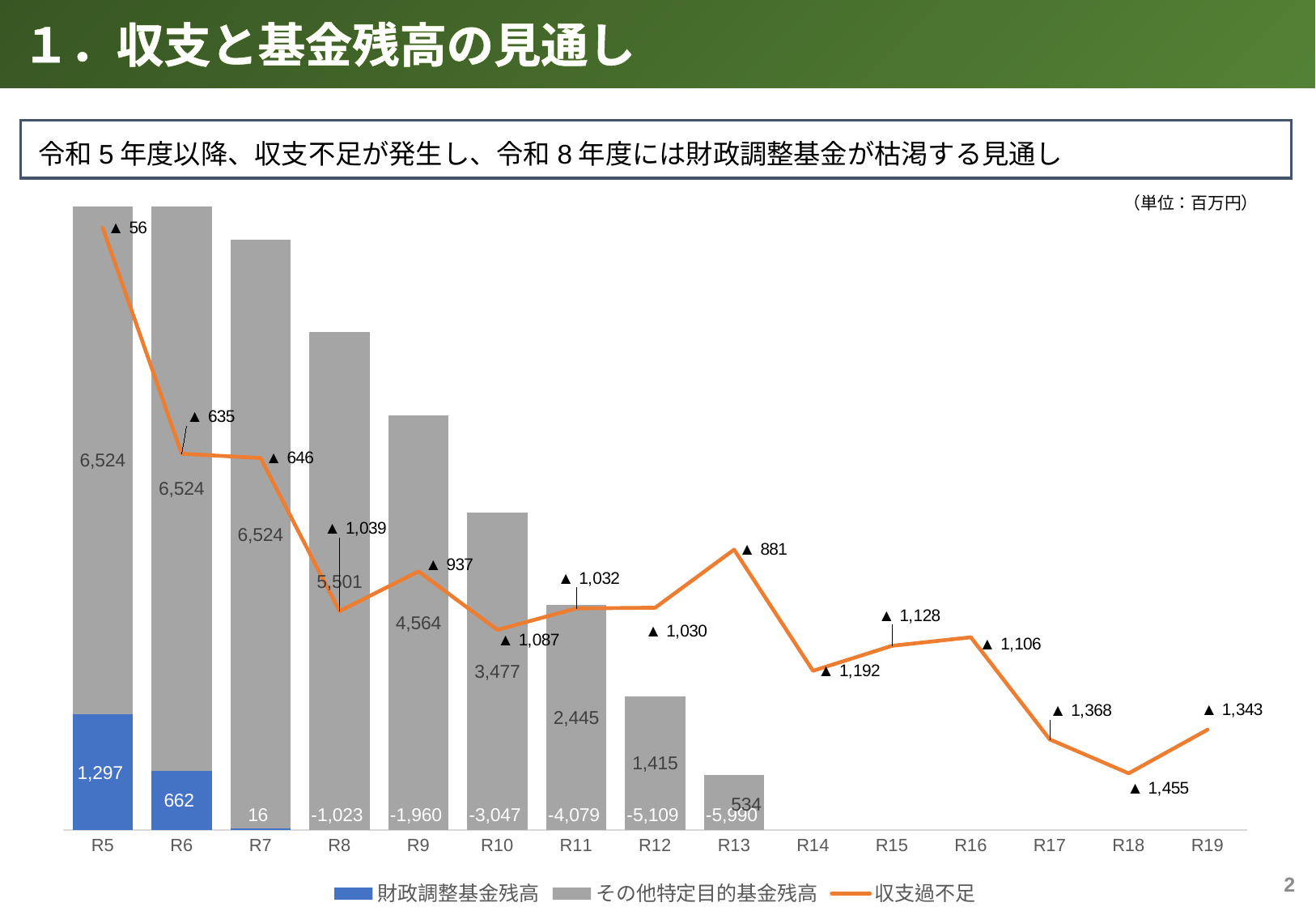

１．収支と基金残高の見通し

令和5年度以降、収支不足が発生し、令和8年度には財政調整基金が枯渇する見通し
（単位：百万円）

### Chart

| Category |  |  |  |
|---|---|---|---|
| R5 | 1297.0 | 6608.0 | -56.0 |
| R6 | 662.0 | 6608.0 | -635.0 |
| R7 | 16.0 | 6608.0 | -646.0 |
| R8 | -1023.0 | 5585.0 | -1039.0 |
| R9 | -1960.0 | 4648.0 | -937.0 |
| R10 | -3047.0 | 3561.0 | -1087.0 |
| R11 | -4079.0 | 2529.0 | -1032.0 |
| R12 | -5109.0 | 1499.0 | -1030.0 |
| R13 | -5990.0 | 618.0 | -881.0 |
| R14 | -7182.0 | -574.0 | -1192.0 |
| R15 | -8310.0 | -1702.0 | -1128.0 |
| R16 | -9416.0 | -2808.0 | -1106.0 |
| R17 | -10784.0 | -4176.0 | -1368.0 |
| R18 | -12239.0 | -5631.0 | -1455.0 |
| R19 | -13582.0 | -6974.0 | -1343.0 |
2